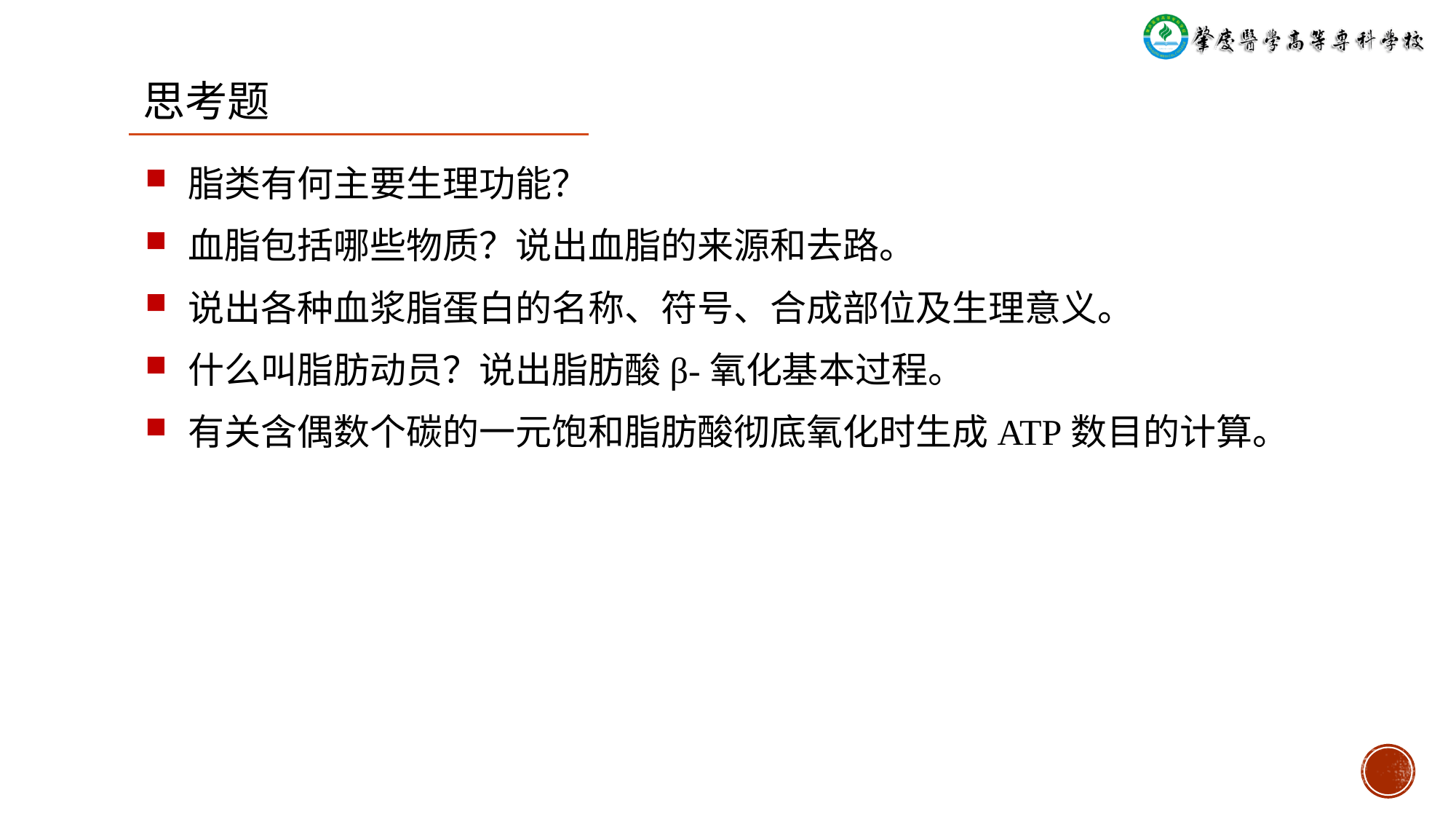

# 思考题
脂类有何主要生理功能？
血脂包括哪些物质？说出血脂的来源和去路。
说出各种血浆脂蛋白的名称、符号、合成部位及生理意义。
什么叫脂肪动员？说出脂肪酸β-氧化基本过程。
有关含偶数个碳的一元饱和脂肪酸彻底氧化时生成ATP数目的计算。